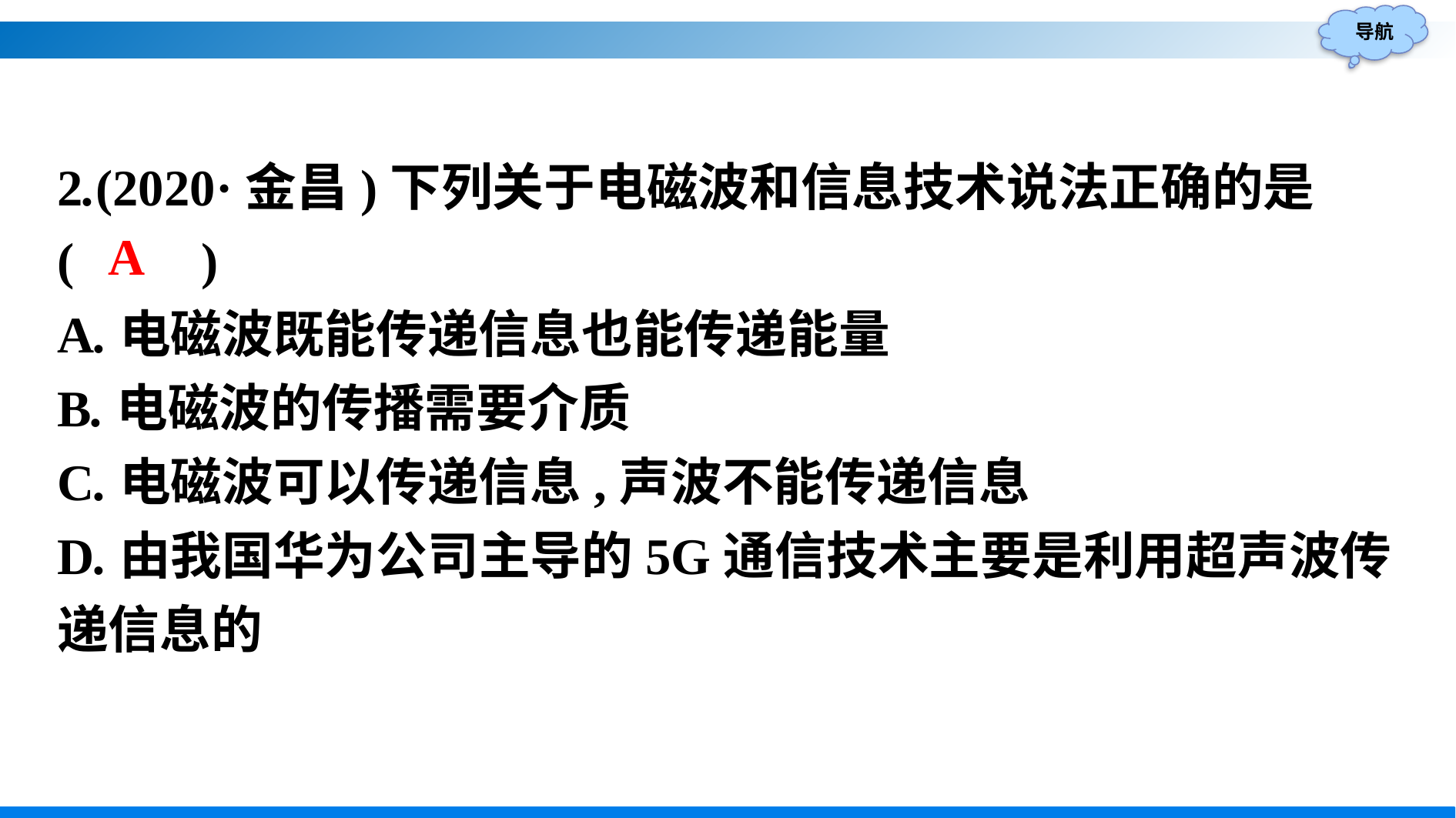

2.(2020·金昌)下列关于电磁波和信息技术说法正确的是
(　　)
A.电磁波既能传递信息也能传递能量
B.电磁波的传播需要介质
C.电磁波可以传递信息,声波不能传递信息
D.由我国华为公司主导的5G通信技术主要是利用超声波传递信息的
A